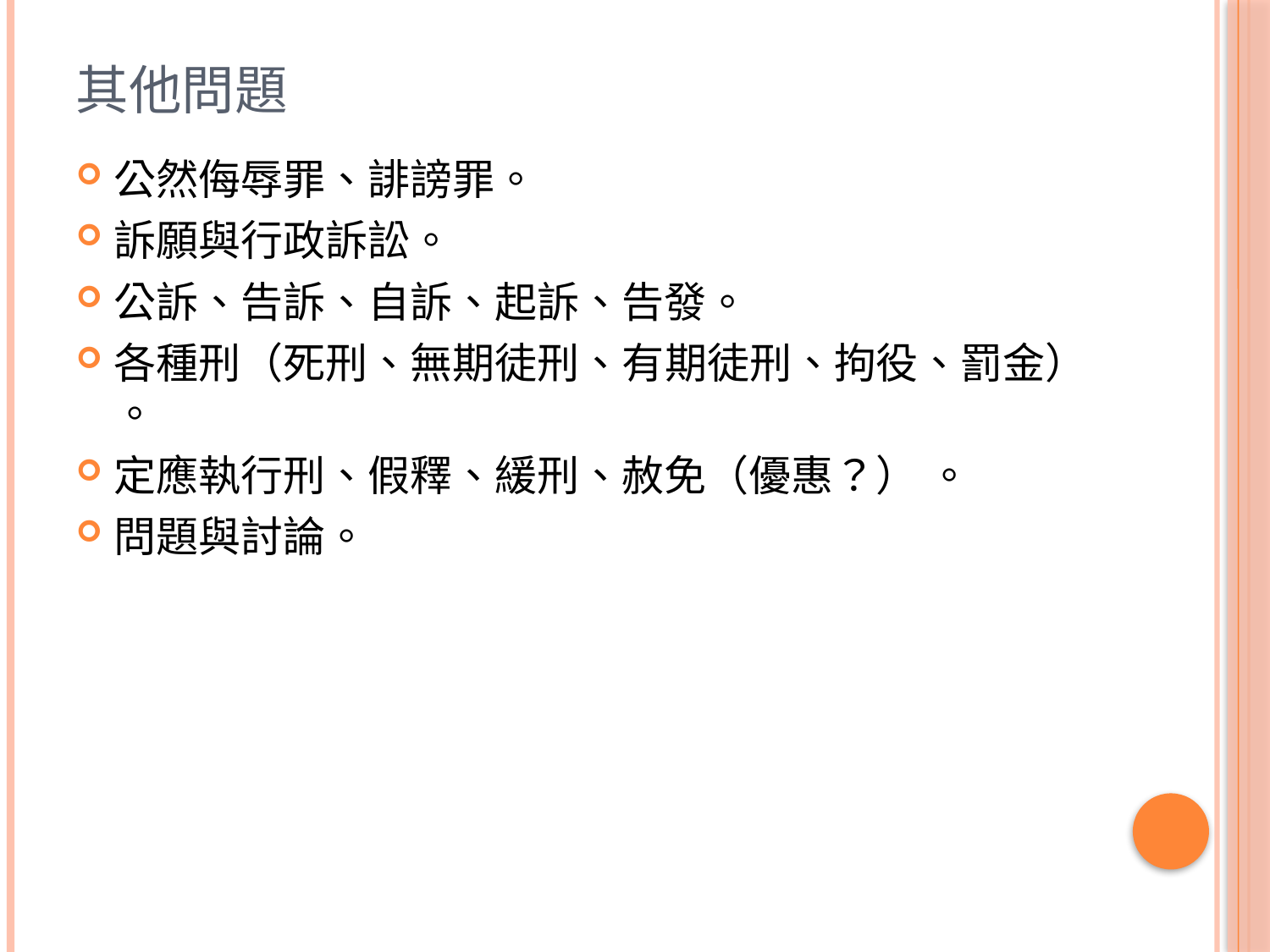

# 其他問題
公然侮辱罪、誹謗罪。
訴願與行政訴訟。
公訴、告訴、自訴、起訴、告發。
各種刑（死刑、無期徒刑、有期徒刑、拘役、罰金） 。
定應執行刑、假釋、緩刑、赦免（優惠？） 。
問題與討論。